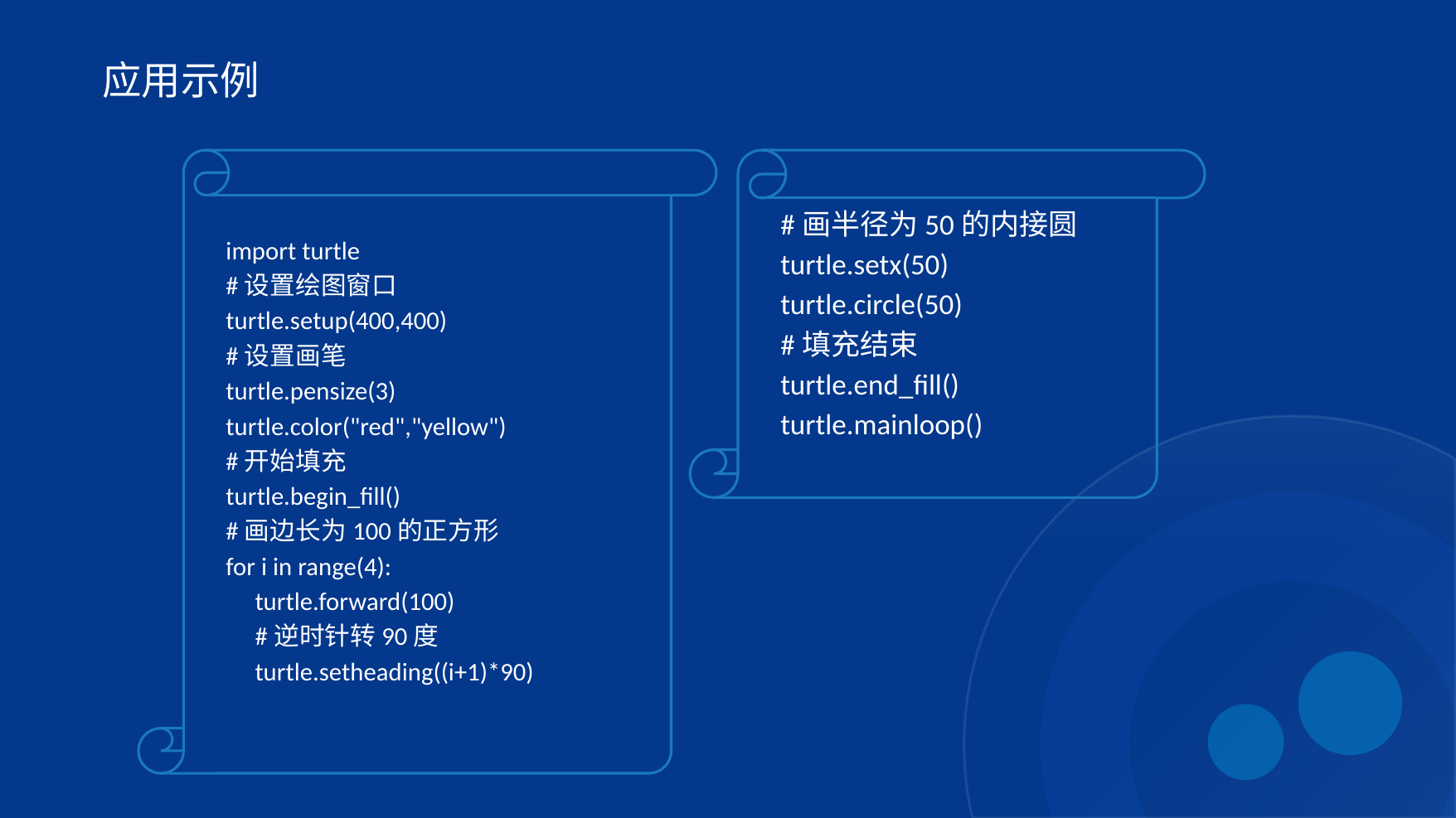

应用示例
import turtle
#设置绘图窗口
turtle.setup(400,400)
#设置画笔
turtle.pensize(3)
turtle.color("red","yellow")
#开始填充
turtle.begin_fill()
#画边长为100的正方形
for i in range(4):
     turtle.forward(100)
     #逆时针转90度
     turtle.setheading((i+1)*90)

#画半径为50的内接圆
turtle.setx(50)
turtle.circle(50)
#填充结束
turtle.end_fill()
turtle.mainloop()